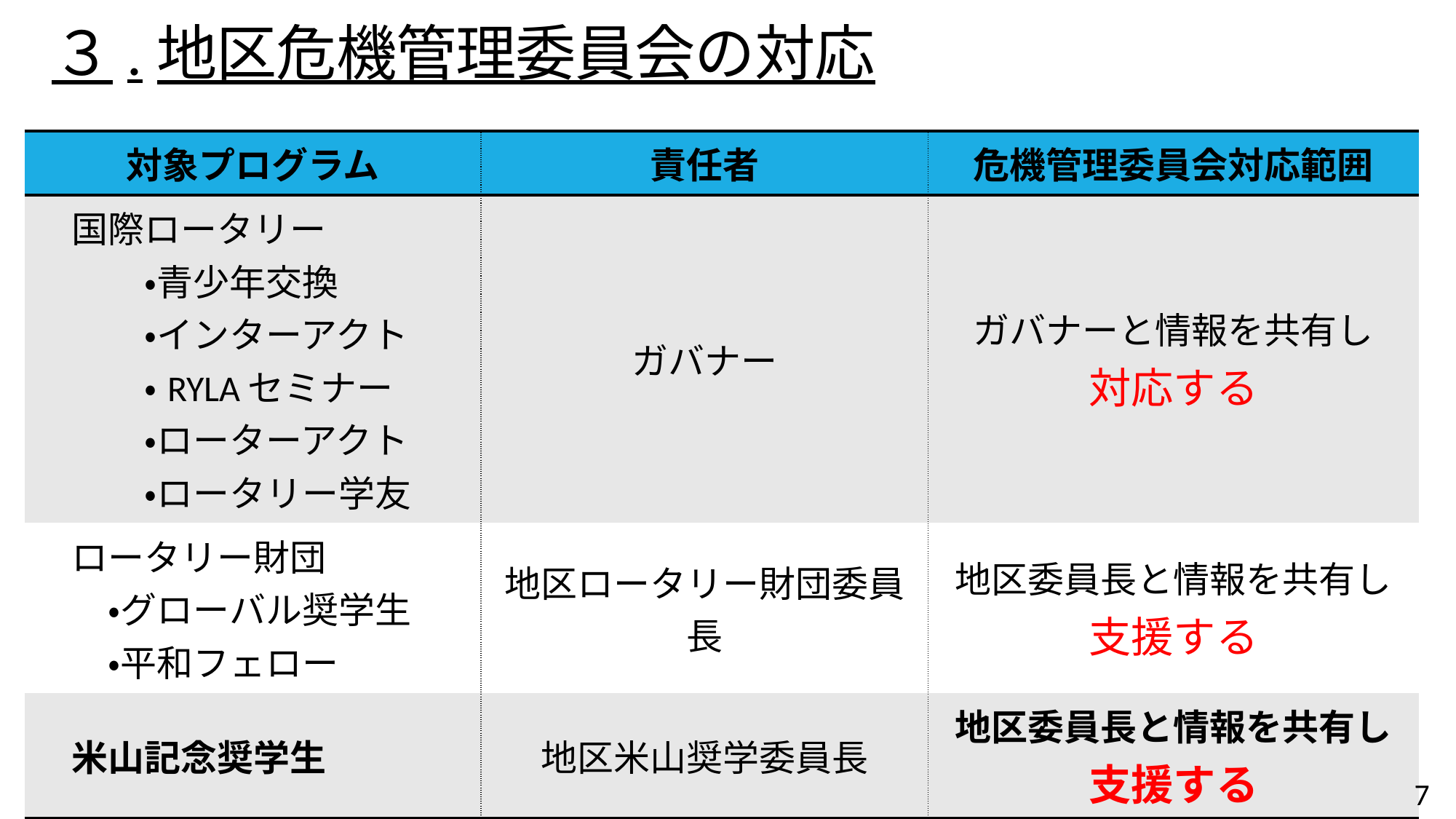

３.地区危機管理委員会の対応
| 対象プログラム | 責任者 | 危機管理委員会対応範囲 |
| --- | --- | --- |
| 国際ロータリー 　　　・青少年交換 　　　・インターアクト 　　　・RYLAセミナー 　　　・ローターアクト 　　　・ロータリー学友 | ガバナー | ガバナーと情報を共有し 対応する |
| ロータリー財団 　　・グローバル奨学生 　　・平和フェロー | 地区ロータリー財団委員長 | 地区委員長と情報を共有し 支援する |
| 米山記念奨学生 | 地区米山奨学委員長 | 地区委員長と情報を共有し 支援する |
7